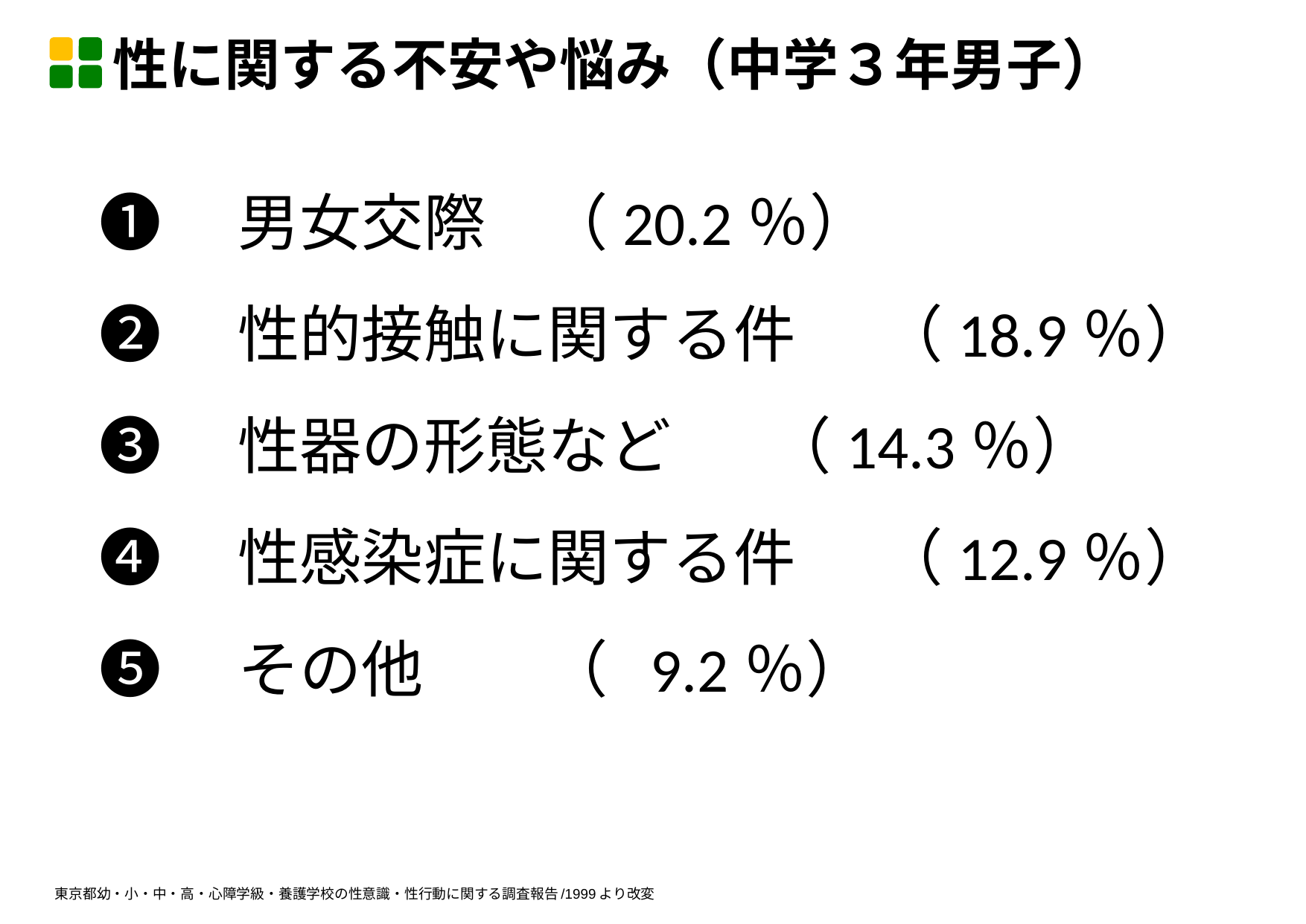

性に関する不安や悩み（中学３年男子）

➊　男女交際	（20.2％）
➋　性的接触に関する件	（18.9％）
➌　性器の形態など	（14.3％）
➍　性感染症に関する件	（12.9％）
➎　その他　	（  9.2％）

東京都幼・小・中・高・心障学級・養護学校の性意識・性行動に関する調査報告/1999より改変